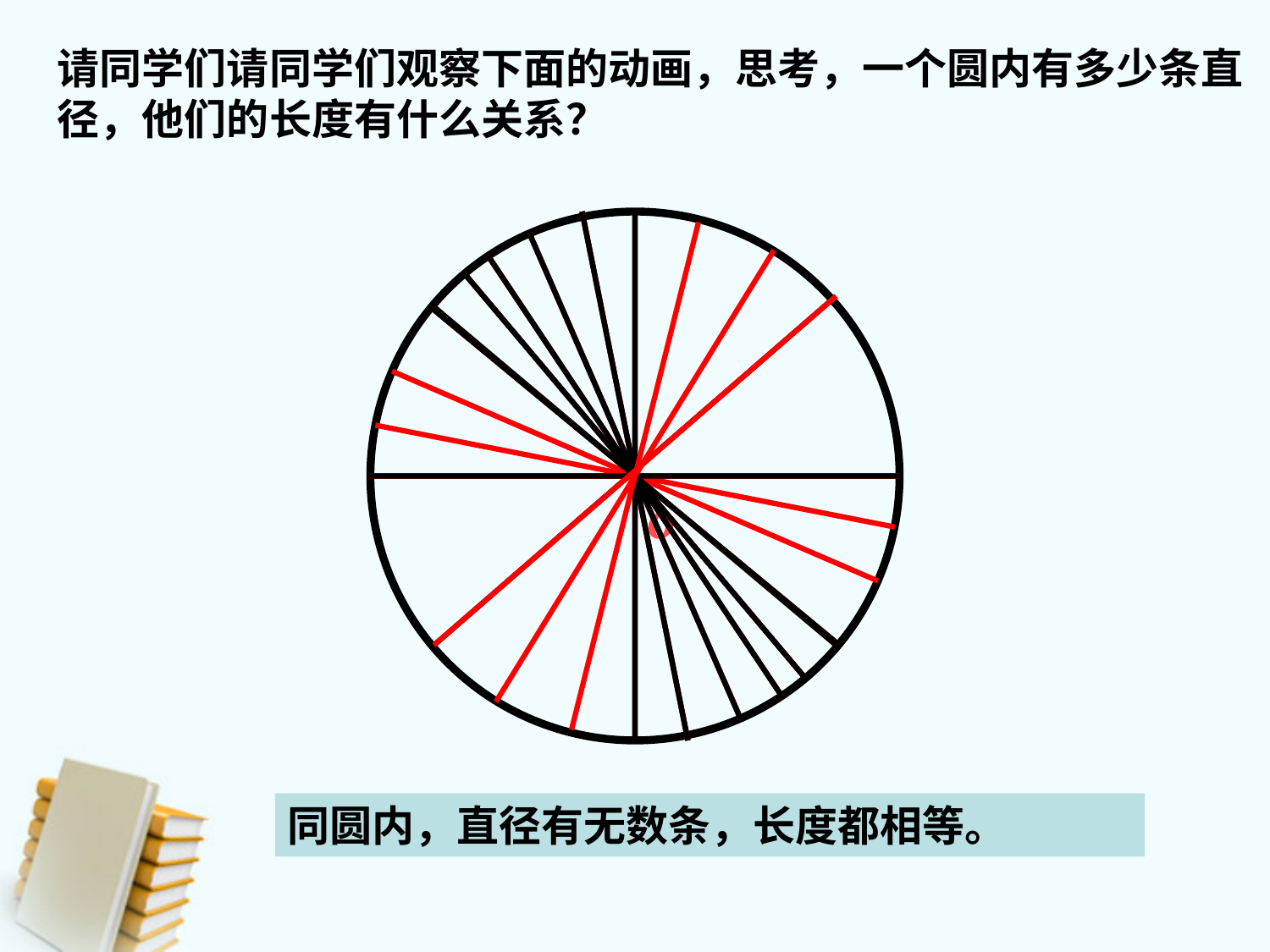

请同学们请同学们观察下面的动画，思考，一个圆内有多少条直径，他们的长度有什么关系？

•

o
同圆内，直径有无数条，长度都相等。